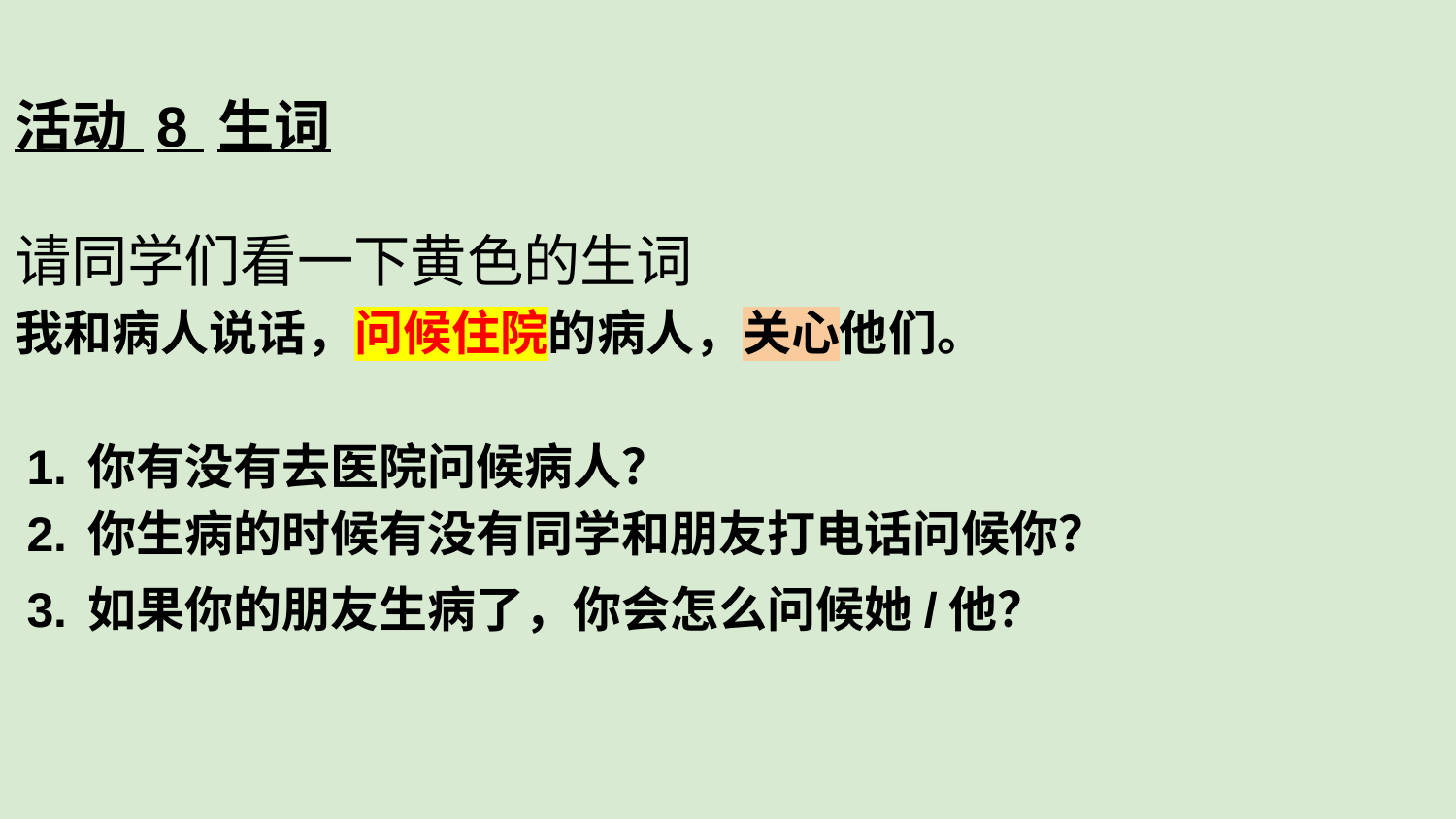

活动 8 生词

请同学们看一下黄色的生词
我和病人说话，问候住院的病人，关心他们。

你有没有去医院问候病人？
你生病的时候有没有同学和朋友打电话问候你？
如果你的朋友生病了，你会怎么问候她/他？